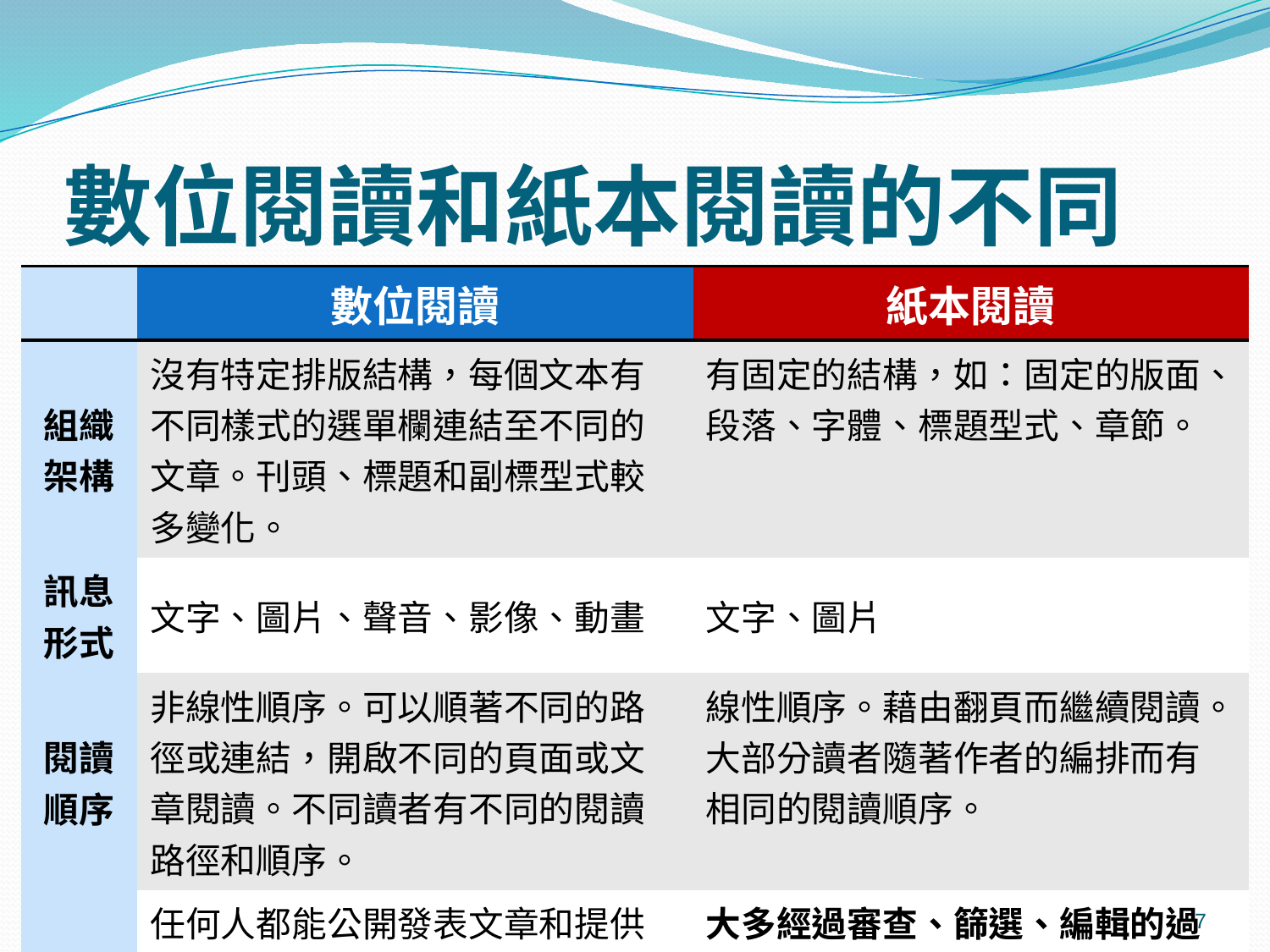

# 數位閱讀和紙本閱讀的不同
|  | 數位閱讀 | 紙本閱讀 |
| --- | --- | --- |
| 組織架構 | 沒有特定排版結構，每個文本有不同樣式的選單欄連結至不同的文章。刊頭、標題和副標型式較多變化。 | 有固定的結構，如：固定的版面、段落、字體、標題型式、章節。 |
| 訊息形式 | 文字、圖片、聲音、影像、動畫 | 文字、圖片 |
| 閱讀順序 | 非線性順序。可以順著不同的路徑或連結，開啟不同的頁面或文章閱讀。不同讀者有不同的閱讀路徑和順序。 | 線性順序。藉由翻頁而繼續閱讀。大部分讀者隨著作者的編排而有相同的閱讀順序。 |
| 內容 | 任何人都能公開發表文章和提供訊息，但訊息內容的正確性有待確認。 | 大多經過審查、篩選、編輯的過程，訊息內容可信度較高。 |
7